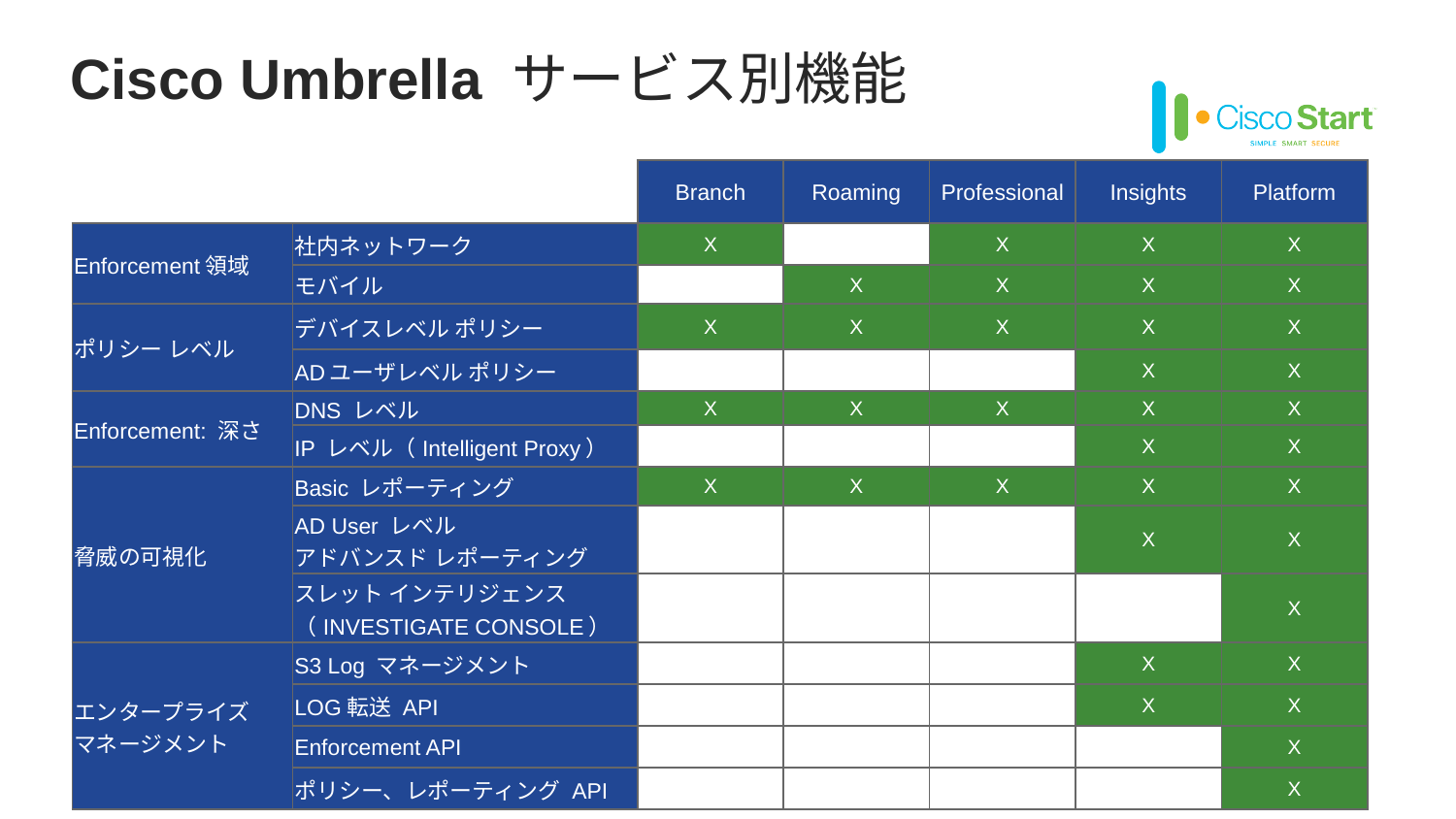

# Cisco Umbrella サービス別機能
|  |  | Branch | Roaming | Professional | Insights | Platform |
| --- | --- | --- | --- | --- | --- | --- |
| Enforcement領域 | 社内ネットワーク | X |  | X | X | X |
|  | モバイル |  | X | X | X | X |
| ポリシー レベル | デバイスレベル ポリシー | X | X | X | X | X |
|  | ADユーザレベル ポリシー |  |  | X | X | X |
| Enforcement: 深さ | DNS レベル | X | X | X | X | X |
|  | IP レベル（Intelligent Proxy） |  |  |  | X | X |
| 脅威の可視化 | Basic レポーティング | X | X | X | X | X |
|  | AD User レベル アドバンスド レポーティング |  |  |  | X | X |
|  | スレット インテリジェンス （INVESTIGATE CONSOLE） |  |  |  |  | X |
| エンタープライズ マネージメント | S3 Log マネージメント |  |  |  | X | X |
|  | LOG転送 API |  |  |  | X | X |
|  | Enforcement API |  |  |  |  | X |
|  | ポリシー、レポーティング API |  |  |  |  | X |